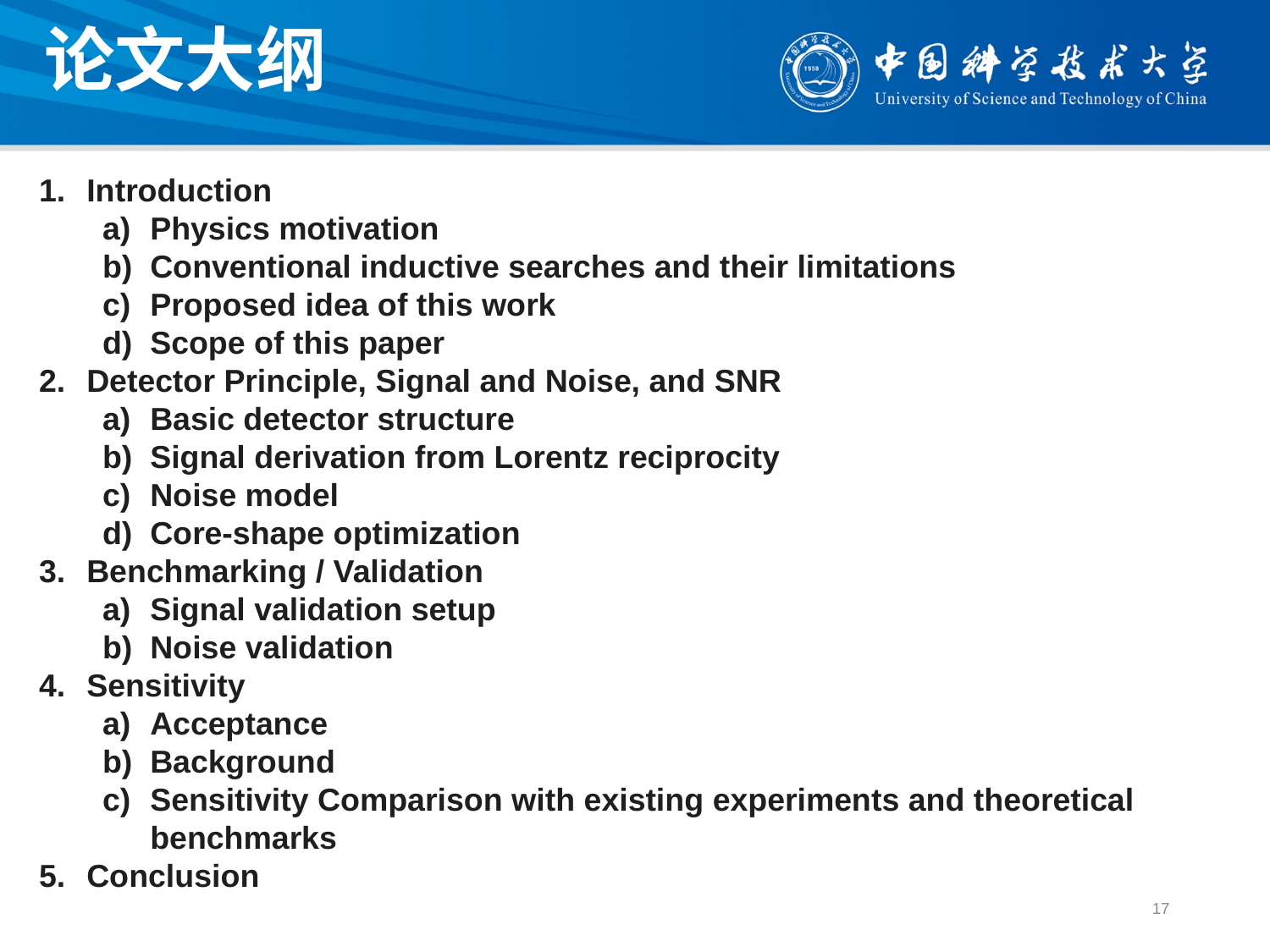

论文大纲
Introduction
Physics motivation
Conventional inductive searches and their limitations
Proposed idea of this work
Scope of this paper
Detector Principle, Signal and Noise, and SNR
Basic detector structure
Signal derivation from Lorentz reciprocity
Noise model
Core-shape optimization
Benchmarking / Validation
Signal validation setup
Noise validation
Sensitivity
Acceptance
Background
Sensitivity Comparison with existing experiments and theoretical benchmarks
Conclusion
17